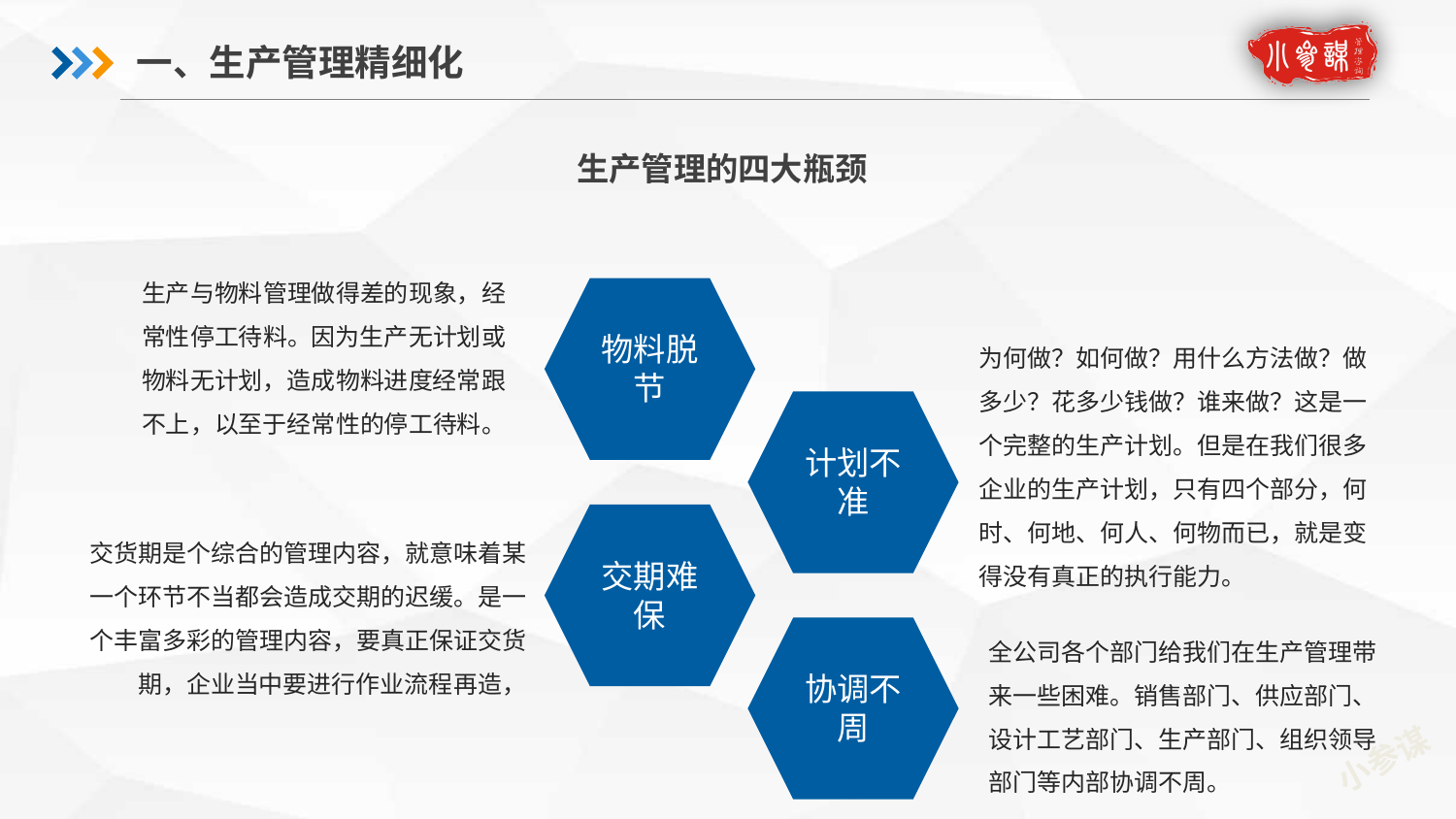

一、生产管理精细化
生产管理的四大瓶颈

生产与物料管理做得差的现象，经常性停工待料。因为生产无计划或物料无计划，造成物料进度经常跟不上，以至于经常性的停工待料。

物料脱节
为何做？如何做？用什么方法做？做多少？花多少钱做？谁来做？这是一个完整的生产计划。但是在我们很多企业的生产计划，只有四个部分，何时、何地、何人、何物而已，就是变得没有真正的执行能力。

计划不准

交期难保
交货期是个综合的管理内容，就意味着某一个环节不当都会造成交期的迟缓。是一个丰富多彩的管理内容，要真正保证交货期，企业当中要进行作业流程再造，
全公司各个部门给我们在生产管理带来一些困难。销售部门、供应部门、设计工艺部门、生产部门、组织领导部门等内部协调不周。

协调不周